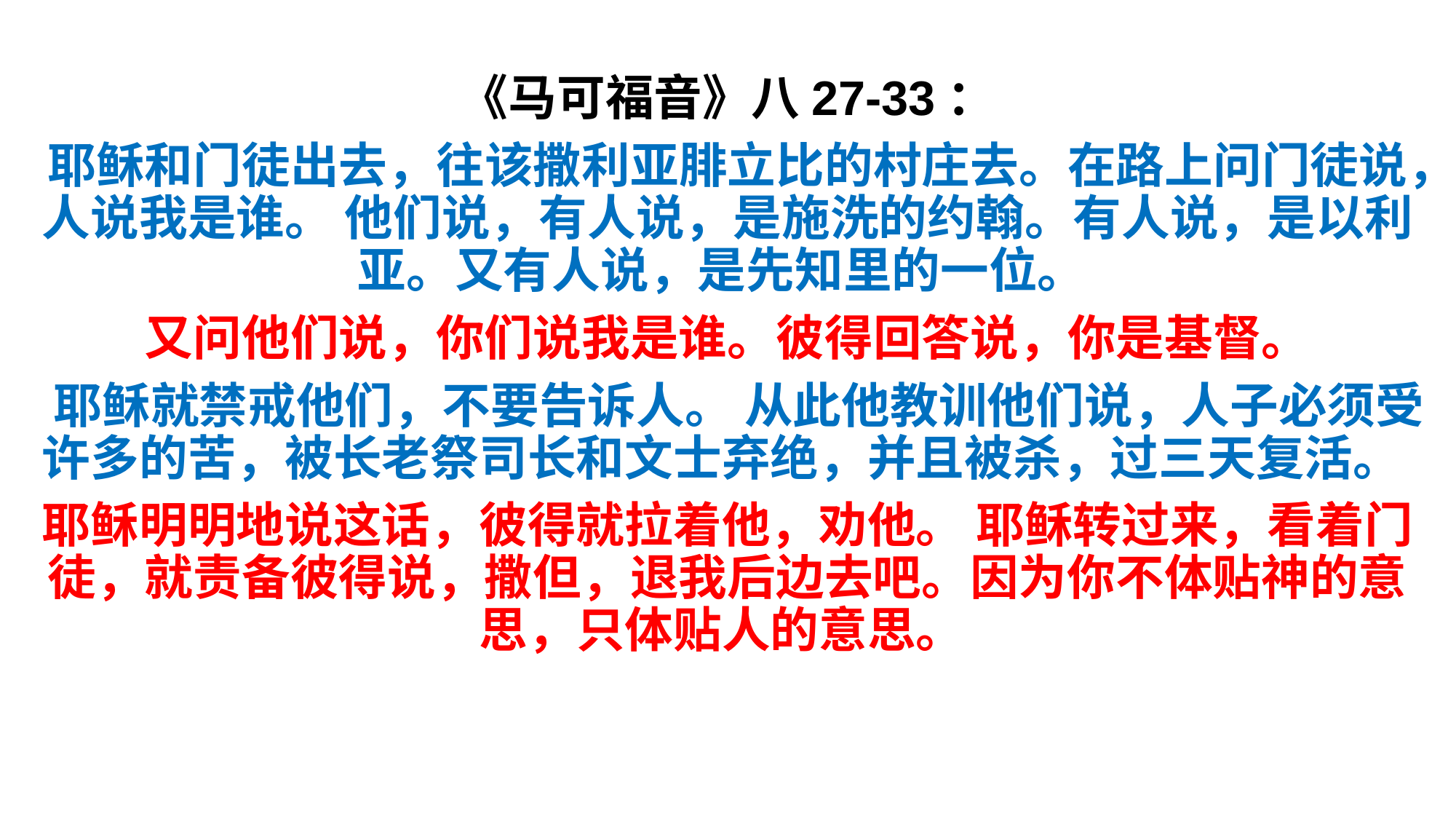

#
《马可福音》八27-33：
耶稣和门徒出去，往该撒利亚腓立比的村庄去。在路上问门徒说，人说我是谁。 他们说，有人说，是施洗的约翰。有人说，是以利亚。又有人说，是先知里的一位。
又问他们说，你们说我是谁。彼得回答说，你是基督。
 耶稣就禁戒他们，不要告诉人。 从此他教训他们说，人子必须受许多的苦，被长老祭司长和文士弃绝，并且被杀，过三天复活。
耶稣明明地说这话，彼得就拉着他，劝他。 耶稣转过来，看着门徒，就责备彼得说，撒但，退我后边去吧。因为你不体贴神的意思，只体贴人的意思。